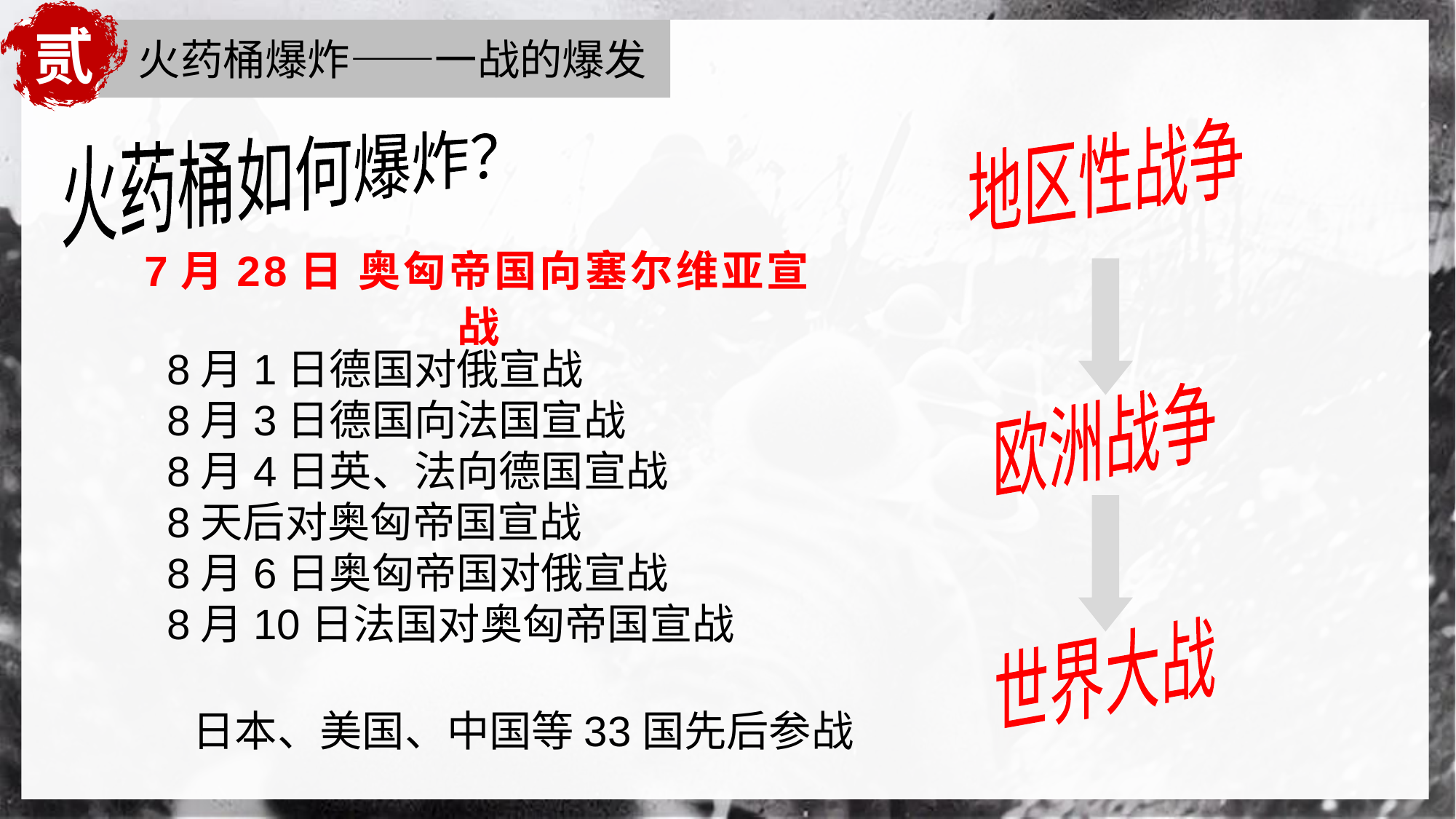

贰

  火药桶爆炸——一战的爆发
地区性战争
火药桶如何爆炸？
7月28日 奥匈帝国向塞尔维亚宣战

8月1日德国对俄宣战
8月3日德国向法国宣战
8月4日英、法向德国宣战
8天后对奥匈帝国宣战
8月6日奥匈帝国对俄宣战
8月10日法国对奥匈帝国宣战

欧洲战争

世界大战
日本、美国、中国等33国先后参战